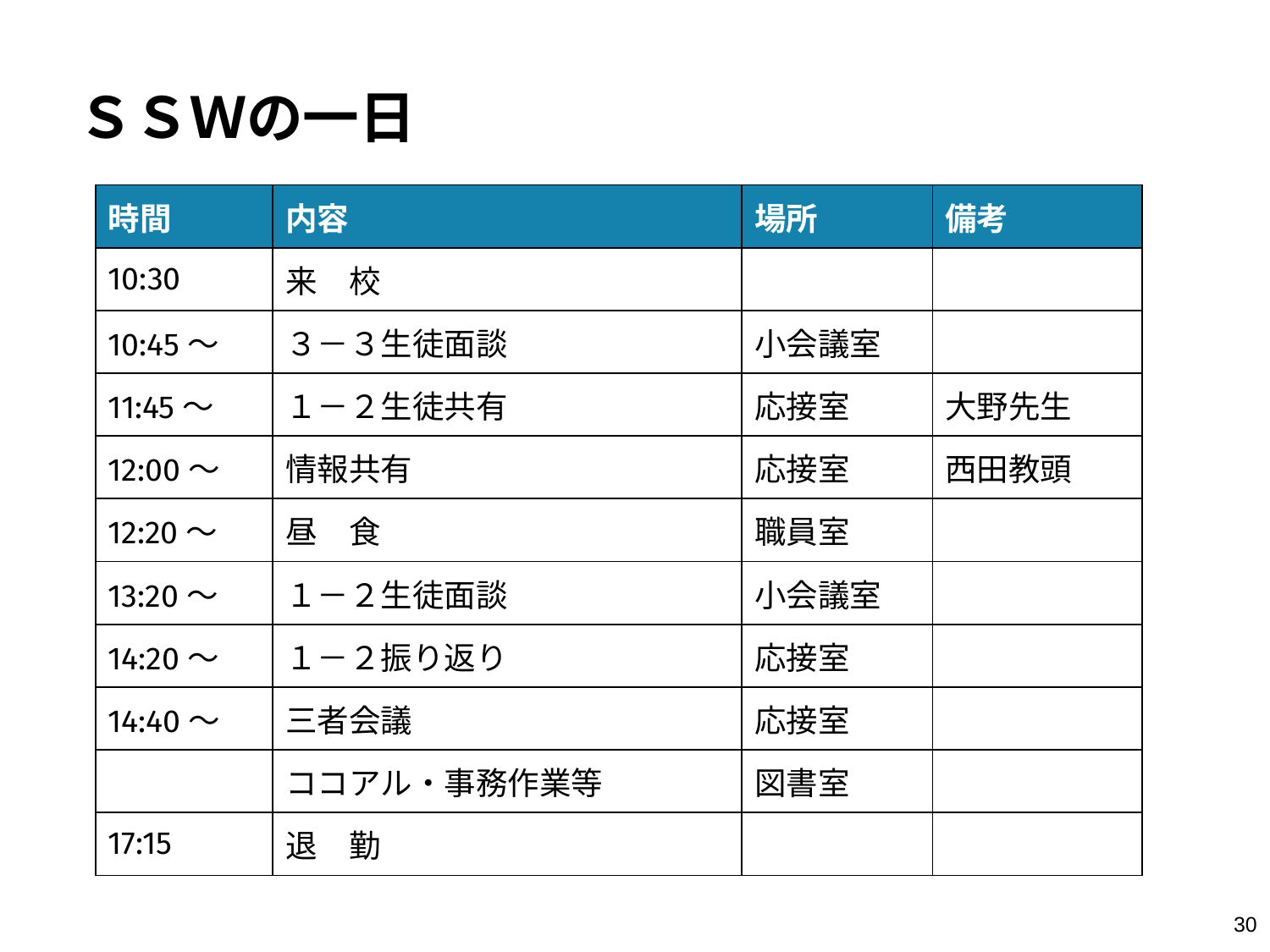

ＳＳＷの一日
| 時間 | 内容 | 場所 | 備考 |
| --- | --- | --- | --- |
| 10:30 | 来　校 |  |  |
| 10:45～ | ３－３生徒面談 | 小会議室 |  |
| 11:45～ | １－２生徒共有 | 応接室 | 大野先生 |
| 12:00～ | 情報共有 | 応接室 | 西田教頭 |
| 12:20～ | 昼　食 | 職員室 |  |
| 13:20～ | １－２生徒面談 | 小会議室 |  |
| 14:20～ | １－２振り返り | 応接室 |  |
| 14:40～ | 三者会議 | 応接室 |  |
|  | ココアル・事務作業等 | 図書室 |  |
| 17:15 | 退　勤 |  |  |
30